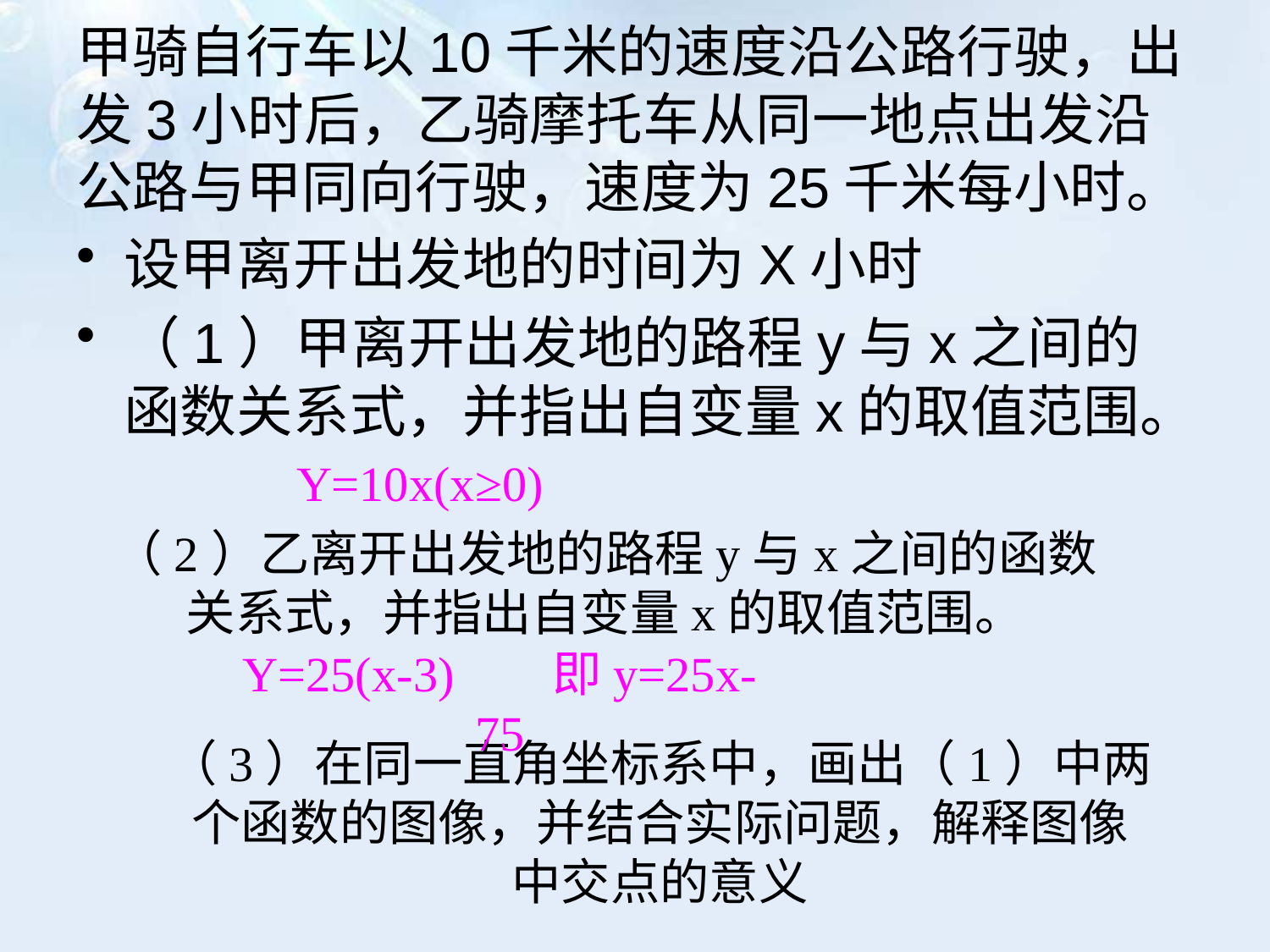

# 甲骑自行车以10千米的速度沿公路行驶，出发3小时后，乙骑摩托车从同一地点出发沿公路与甲同向行驶，速度为25千米每小时。
设甲离开出发地的时间为X小时
（1）甲离开出发地的路程y与x之间的函数关系式，并指出自变量x的取值范围。
Y=10x(x≥0)
（2）乙离开出发地的路程y与x之间的函数关系式，并指出自变量x的取值范围。

Y=25(x-3)       即y=25x-75
（3）在同一直角坐标系中，画出（1）中两个函数的图像，并结合实际问题，解释图像中交点的意义